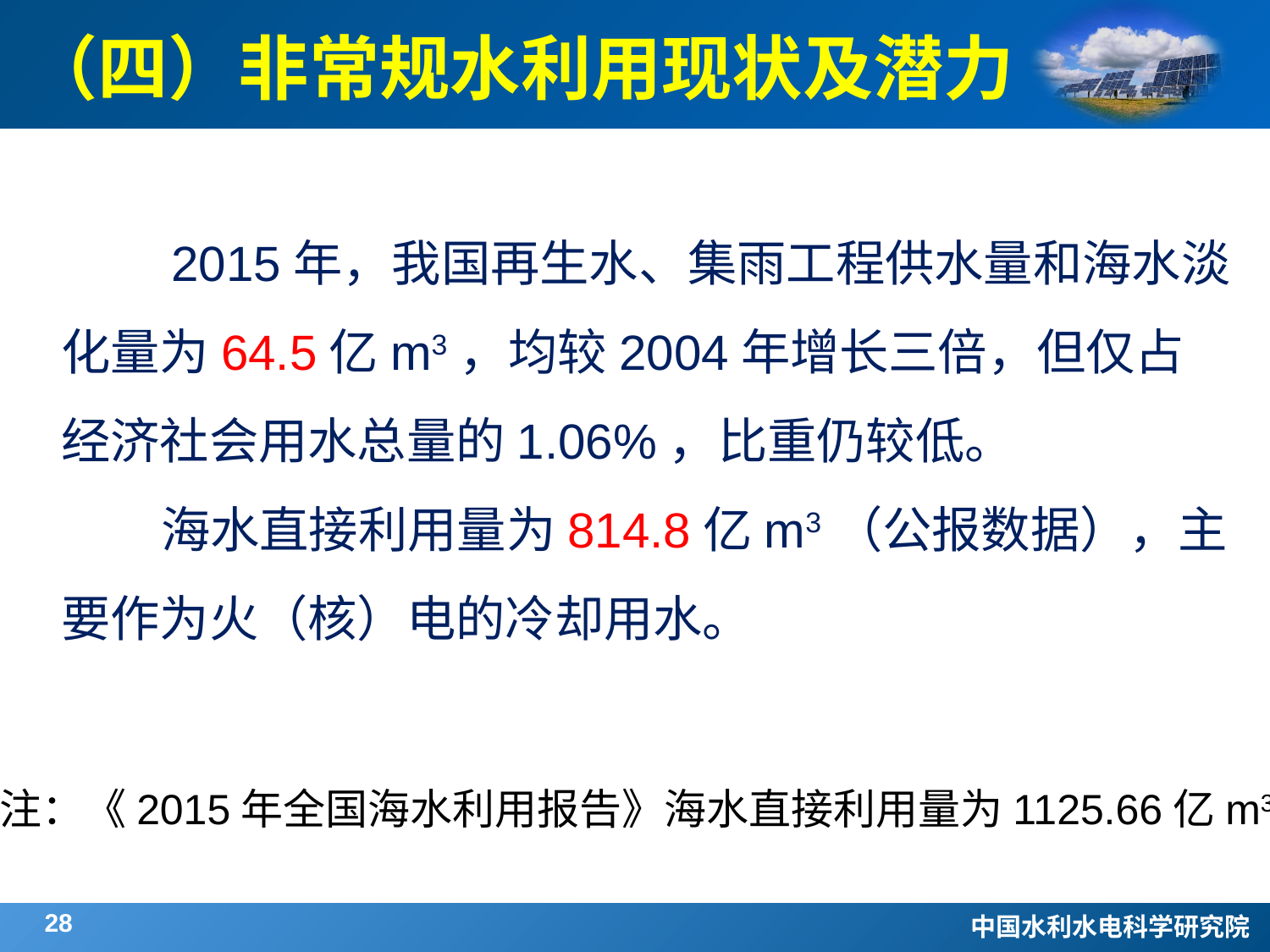

（四）非常规水利用现状及潜力
        2015年，我国再生水、集雨工程供水量和海水淡化量为64.5亿m3，均较2004年增长三倍，但仅占经济社会用水总量的1.06%，比重仍较低。
        海水直接利用量为814.8亿m3（公报数据），主要作为火（核）电的冷却用水。
注：《2015年全国海水利用报告》海水直接利用量为1125.66亿m3